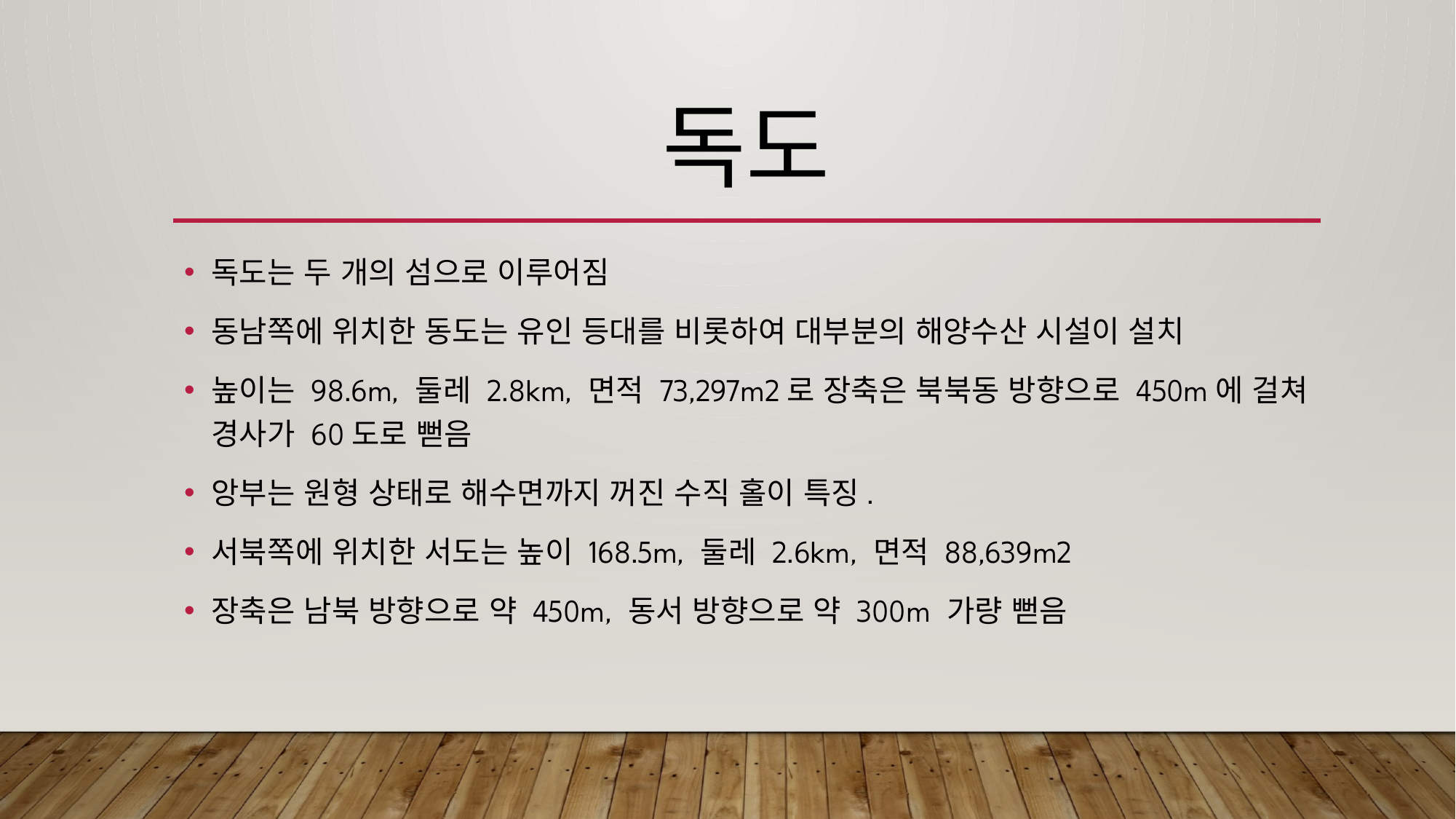

# 독도
독도는 두 개의 섬으로 이루어짐
동남쪽에 위치한 동도는 유인 등대를 비롯하여 대부분의 해양수산 시설이 설치
높이는 98.6m, 둘레 2.8km, 면적 73,297m2로 장축은 북북동 방향으로 450m에 걸쳐 경사가 60도로 뻗음
앙부는 원형 상태로 해수면까지 꺼진 수직 홀이 특징.
서북쪽에 위치한 서도는 높이 168.5m, 둘레 2.6km, 면적 88,639m2
장축은 남북 방향으로 약 450m, 동서 방향으로 약 300m 가량 뻗음